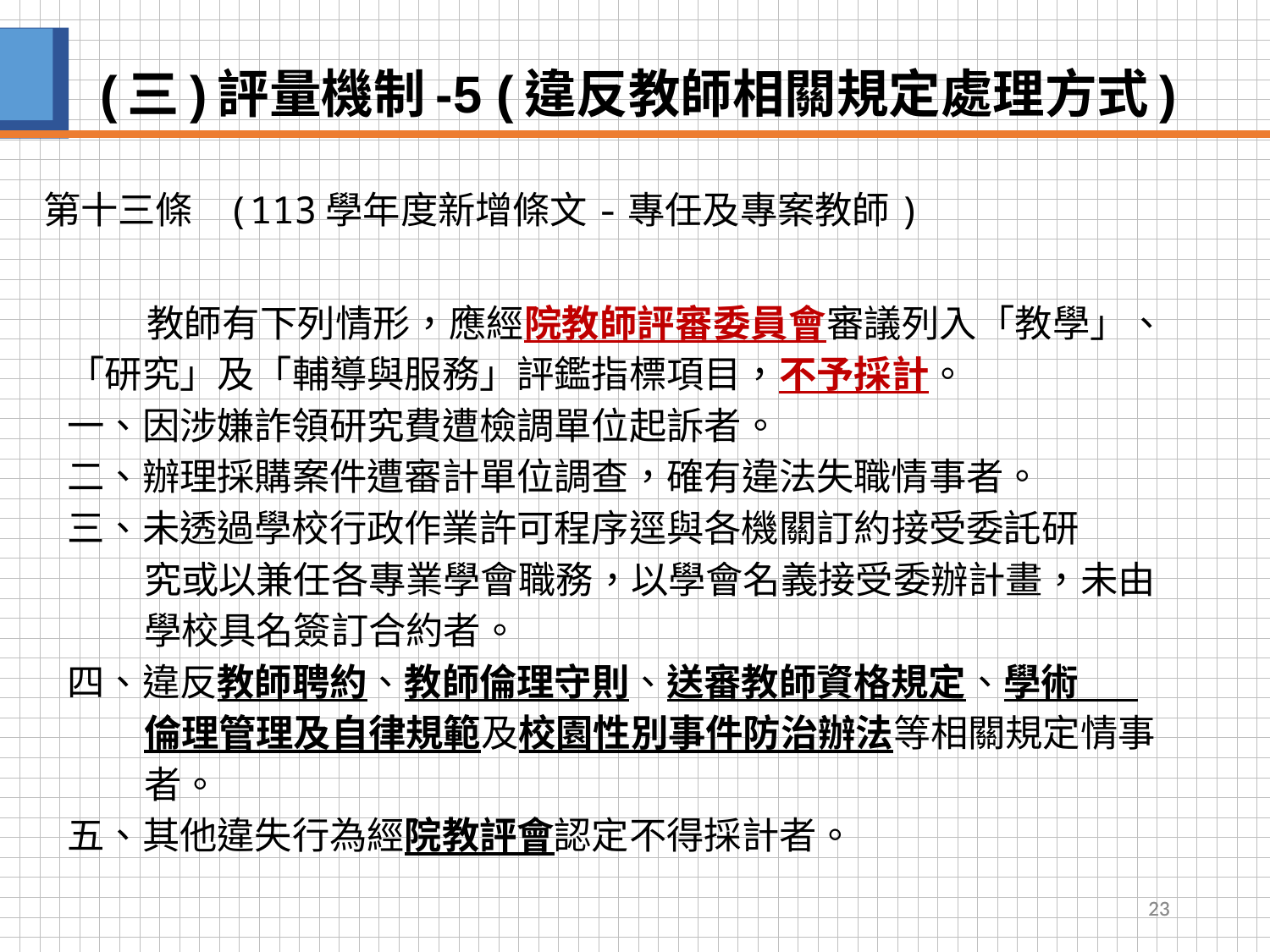

# (三)評量機制-5 (違反教師相關規定處理方式)
第十三條   (113學年度新增條文-專任及專案教師)

        教師有下列情形，應經院教師評審委員會審議列入「教學」、「研究」及「輔導與服務」評鑑指標項目，不予採計。
一、因涉嫌詐領研究費遭檢調單位起訴者。
二、辦理採購案件遭審計單位調查，確有違法失職情事者。
三、未透過學校行政作業許可程序逕與各機關訂約接受委託研
        究或以兼任各專業學會職務，以學會名義接受委辦計畫，未由
        學校具名簽訂合約者。
四、違反教師聘約、教師倫理守則、送審教師資格規定、學術
        倫理管理及自律規範及校園性別事件防治辦法等相關規定情事
        者。
五、其他違失行為經院教評會認定不得採計者。
23